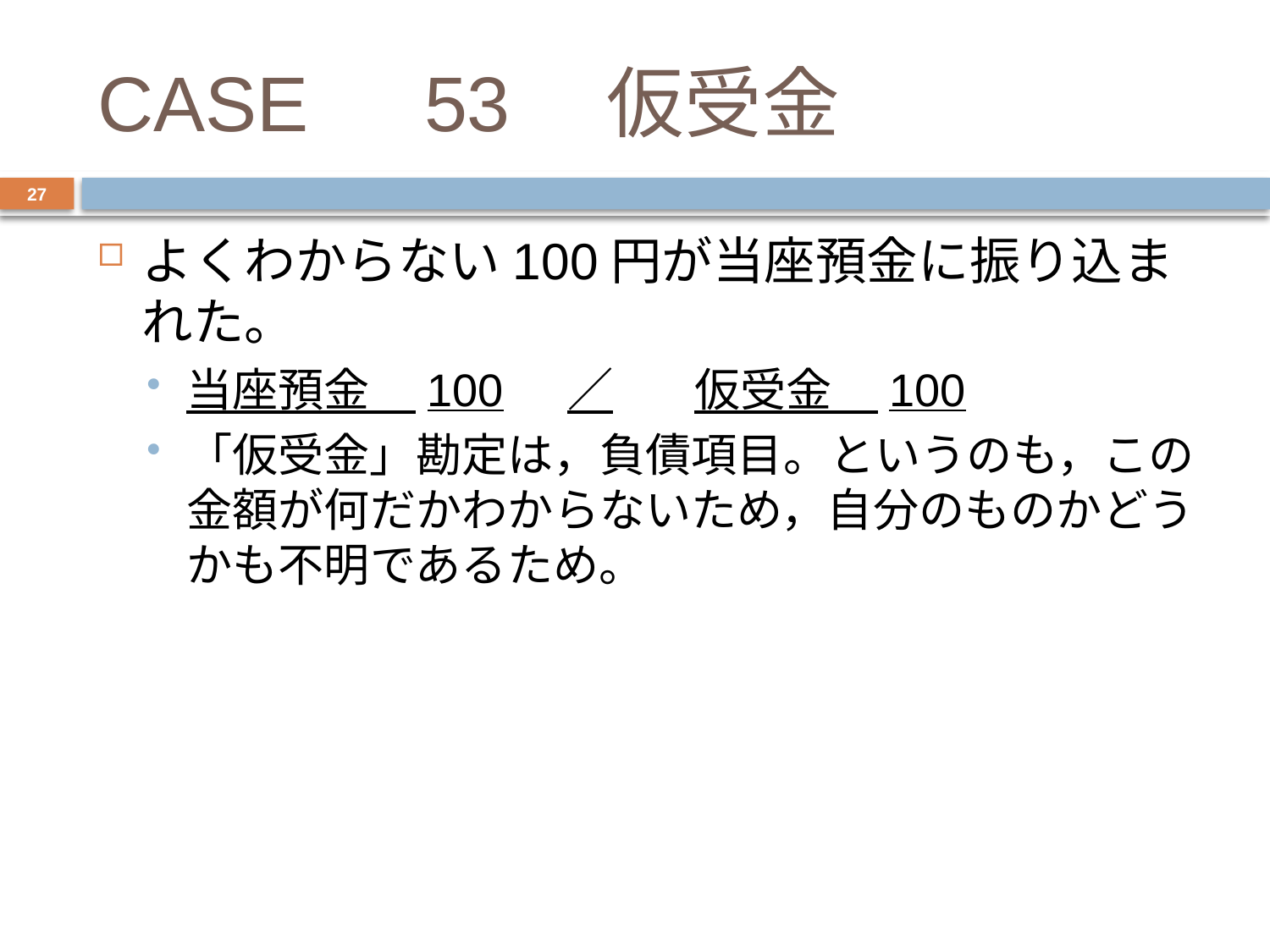

# CASE　53　仮受金
27
よくわからない100円が当座預金に振り込まれた。
当座預金　100	／	仮受金　100
「仮受金」勘定は，負債項目。というのも，この金額が何だかわからないため，自分のものかどうかも不明であるため。